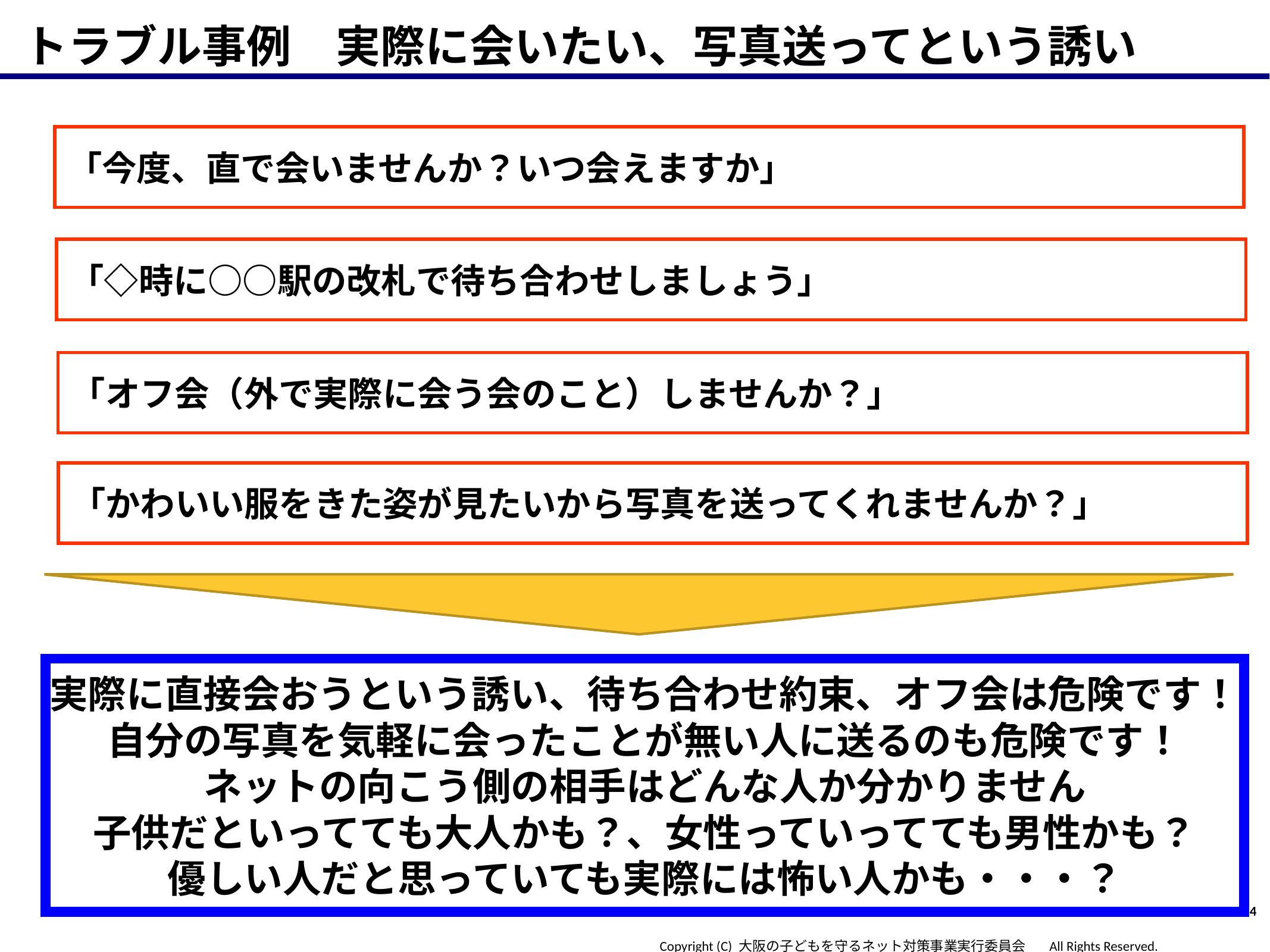

トラブル事例　実際に会いたい、写真送ってという誘い

「今度、直で会いませんか？いつ会えますか」
「◇時に○○駅の改札で待ち合わせしましょう」
「オフ会（外で実際に会う会のこと）しませんか？」
「かわいい服をきた姿が見たいから写真を送ってくれませんか？」

実際に直接会おうという誘い、待ち合わせ約束、オフ会は危険です！
自分の写真を気軽に会ったことが無い人に送るのも危険です！
ネットの向こう側の相手はどんな人か分かりません
子供だといってても大人かも？、女性っていってても男性かも？
優しい人だと思っていても実際には怖い人かも・・・？
14